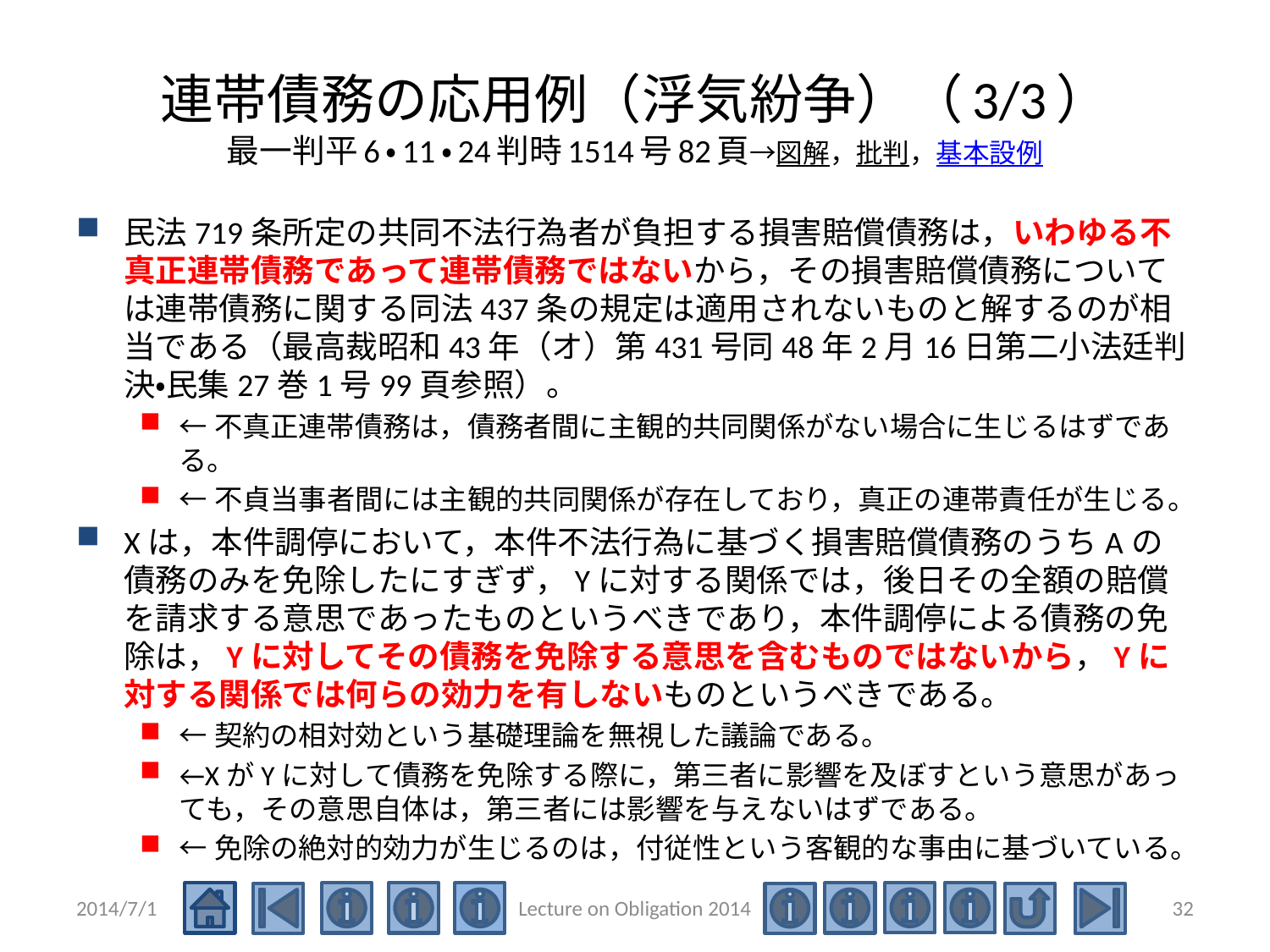

# 連帯債務の応用例（浮気紛争）（3/3） 最一判平6・11・24判時1514号82頁→図解，批判，基本設例
民法719条所定の共同不法行為者が負担する損害賠償債務は，いわゆる不真正連帯債務であって連帯債務ではないから，その損害賠償債務については連帯債務に関する同法437条の規定は適用されないものと解するのが相当である（最高裁昭和43年（オ）第431号同48年2月16日第二小法廷判決・民集27巻1号99頁参照）。
←不真正連帯債務は，債務者間に主観的共同関係がない場合に生じるはずである。
←不貞当事者間には主観的共同関係が存在しており，真正の連帯責任が生じる。
Xは，本件調停において，本件不法行為に基づく損害賠償債務のうちAの債務のみを免除したにすぎず，Yに対する関係では，後日その全額の賠償を請求する意思であったものというべきであり，本件調停による債務の免除は，Yに対してその債務を免除する意思を含むものではないから，Yに対する関係では何らの効力を有しないものというべきである。
←契約の相対効という基礎理論を無視した議論である。
←XがYに対して債務を免除する際に，第三者に影響を及ぼすという意思があっても，その意思自体は，第三者には影響を与えないはずである。
←免除の絶対的効力が生じるのは，付従性という客観的な事由に基づいている。
2014/7/1
Lecture on Obligation 2014
32